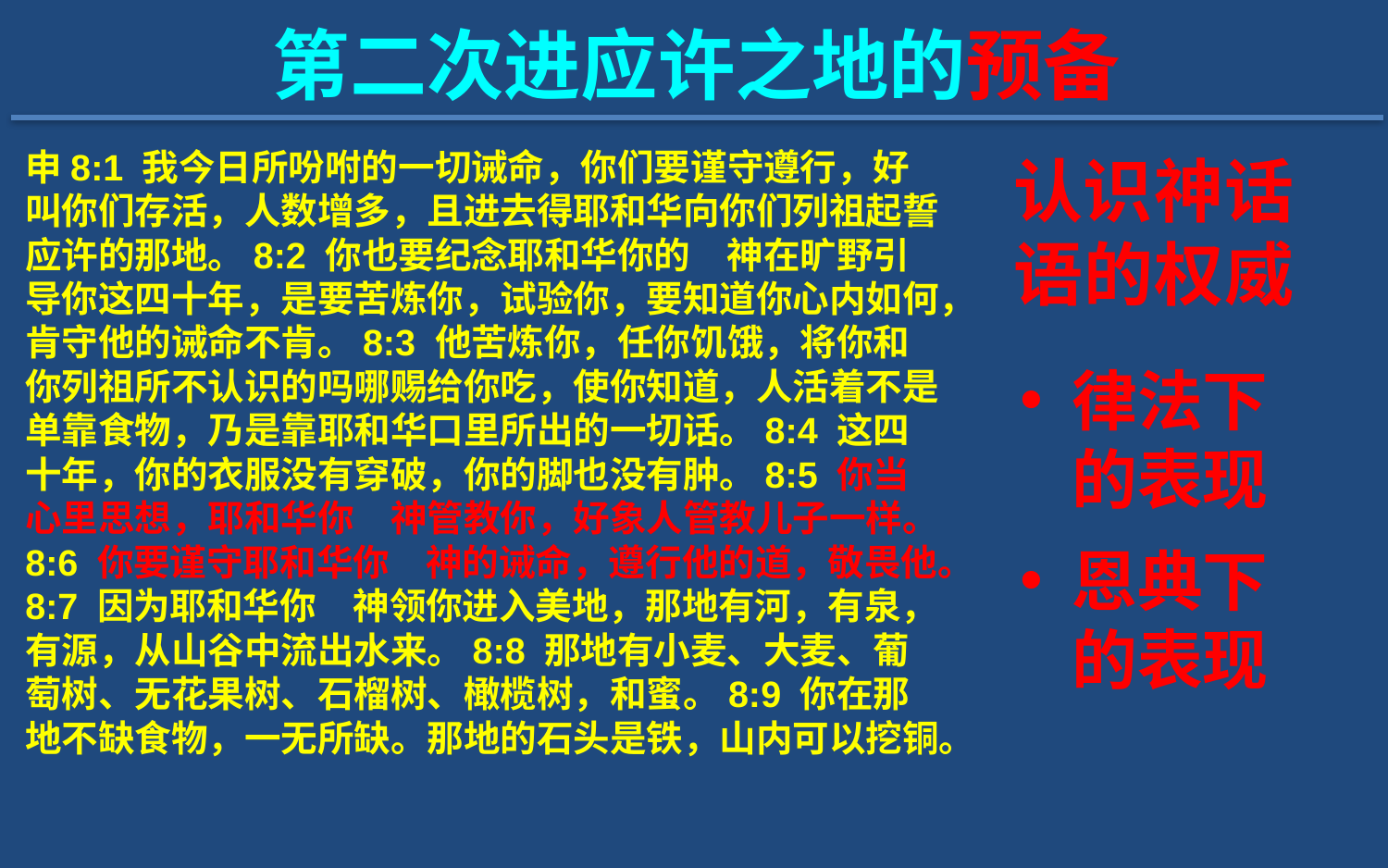

第二次进应许之地的预备
申8:1 我今日所吩咐的一切诫命，你们要谨守遵行，好叫你们存活，人数增多，且进去得耶和华向你们列祖起誓应许的那地。8:2 你也要纪念耶和华你的　神在旷野引导你这四十年，是要苦炼你，试验你，要知道你心内如何，肯守他的诫命不肯。8:3 他苦炼你，任你饥饿，将你和你列祖所不认识的吗哪赐给你吃，使你知道，人活着不是单靠食物，乃是靠耶和华口里所出的一切话。8:4 这四十年，你的衣服没有穿破，你的脚也没有肿。8:5 你当心里思想，耶和华你　神管教你，好象人管教儿子一样。8:6 你要谨守耶和华你　神的诫命，遵行他的道，敬畏他。8:7 因为耶和华你　神领你进入美地，那地有河，有泉，有源，从山谷中流出水来。8:8 那地有小麦、大麦、葡萄树、无花果树、石榴树、橄榄树，和蜜。8:9 你在那地不缺食物，一无所缺。那地的石头是铁，山内可以挖铜。
认识神话语的权威
律法下的表现
恩典下的表现